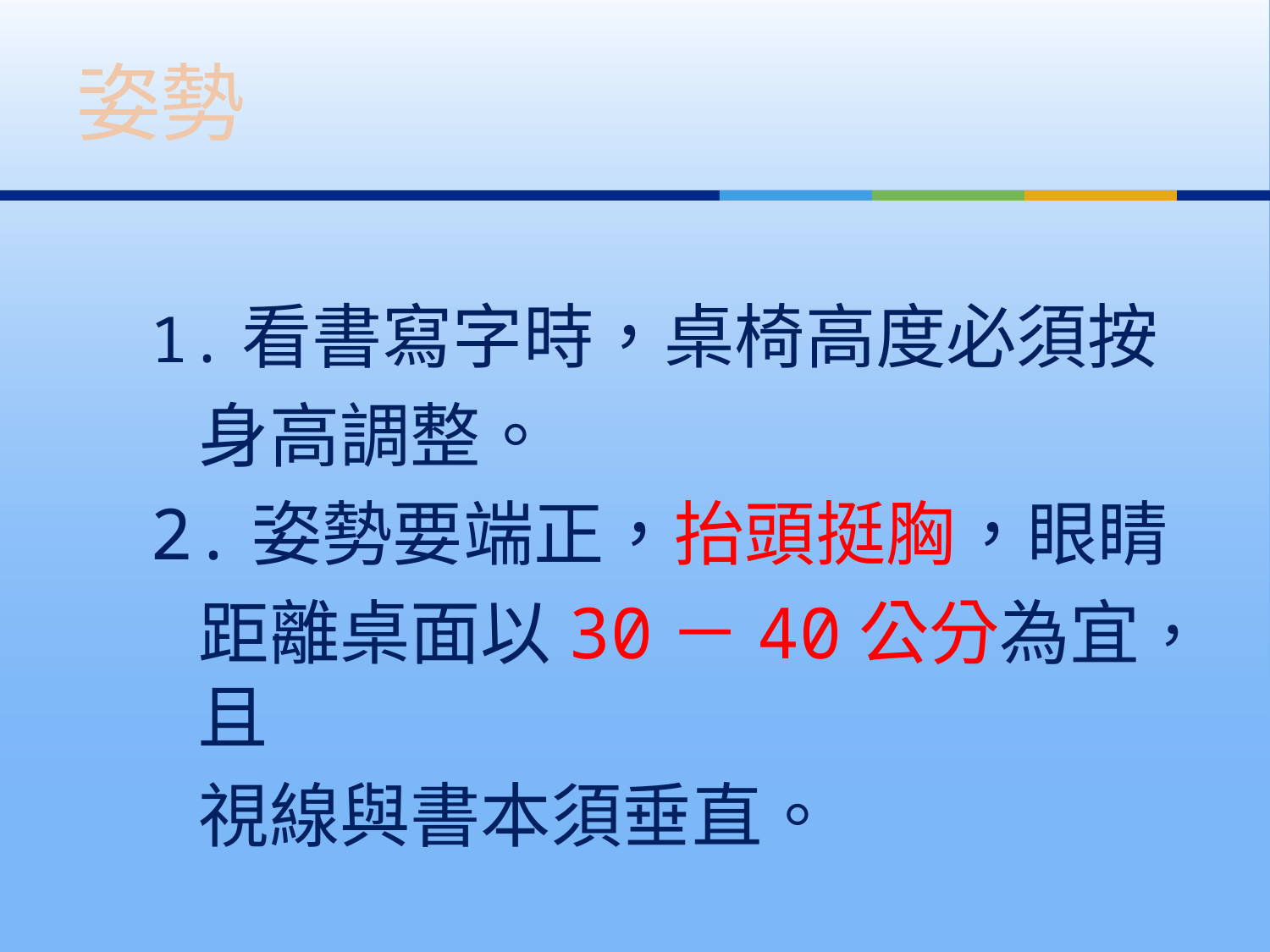

# 姿勢
1.看書寫字時，桌椅高度必須按
  身高調整。
2.姿勢要端正，抬頭挺胸，眼睛
  距離桌面以30－40公分為宜，且
  視線與書本須垂直。